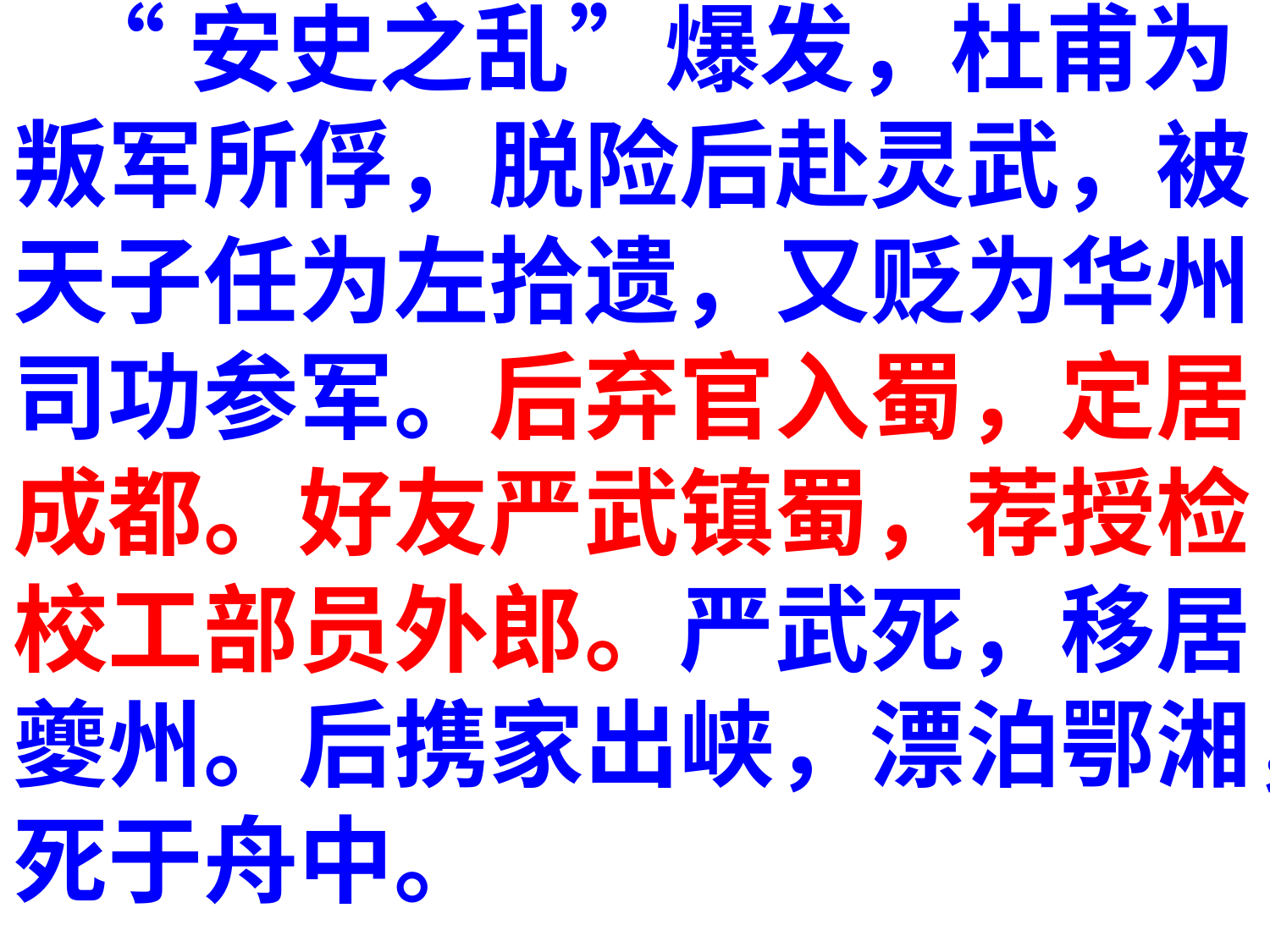

“安史之乱”爆发，杜甫为
叛军所俘，脱险后赴灵武，被
天子任为左拾遗，又贬为华州
司功参军。后弃官入蜀，定居
成都。好友严武镇蜀，荐授检
校工部员外郎。严武死，移居
夔州。后携家出峡，漂泊鄂湘，
死于舟中。